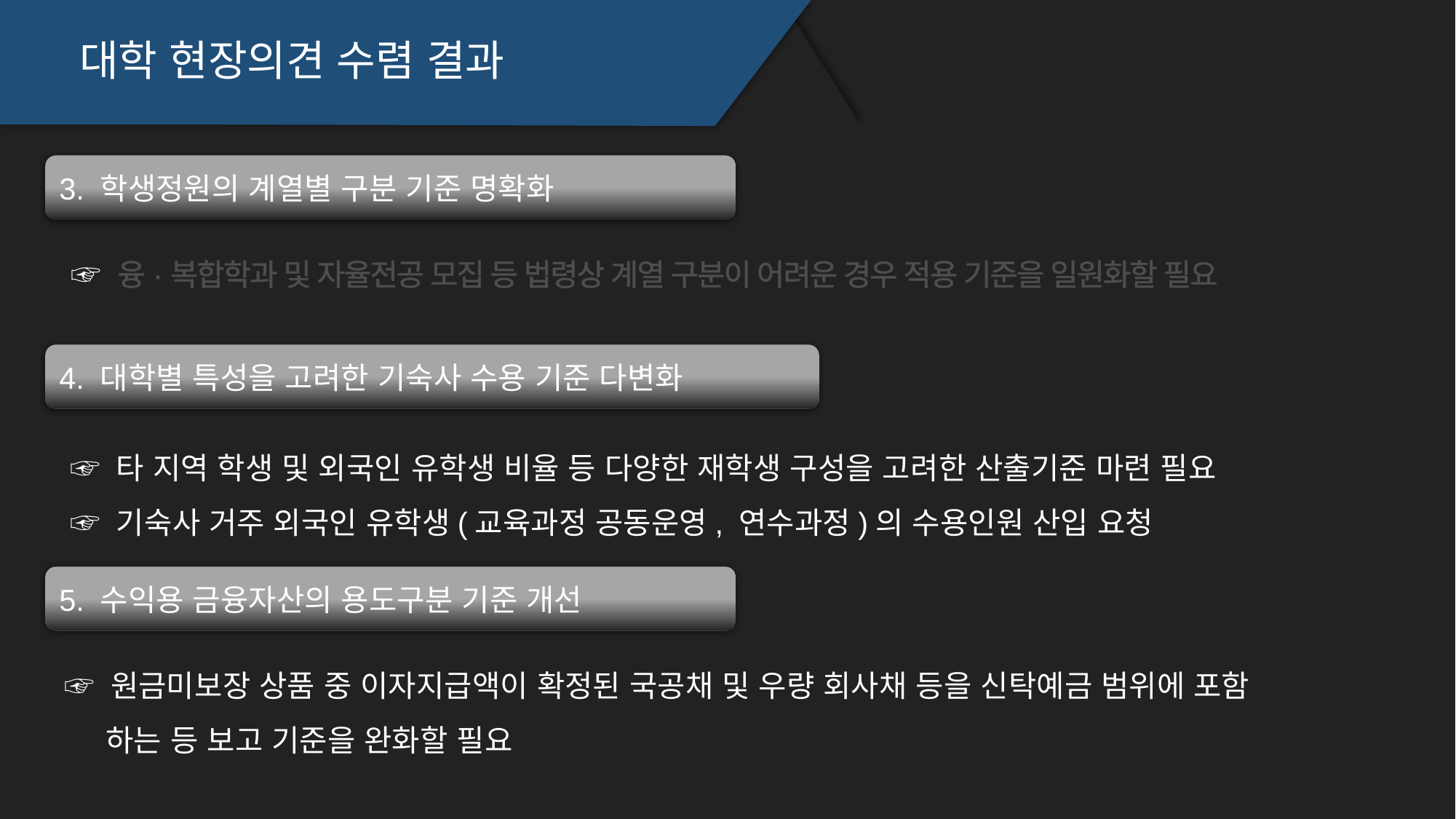

대학 현장의견 수렴 결과
3. 학생정원의 계열별 구분 기준 명확화
 ☞ 융·복합학과 및 자율전공 모집 등 법령상 계열 구분이 어려운 경우 적용 기준을 일원화할 필요
4. 대학별 특성을 고려한 기숙사 수용 기준 다변화
 ☞ 타 지역 학생 및 외국인 유학생 비율 등 다양한 재학생 구성을 고려한 산출기준 마련 필요
 ☞ 기숙사 거주 외국인 유학생(교육과정 공동운영, 연수과정)의 수용인원 산입 요청
5. 수익용 금융자산의 용도구분 기준 개선
 ☞ 원금미보장 상품 중 이자지급액이 확정된 국공채 및 우량 회사채 등을 신탁예금 범위에 포함
     하는 등 보고 기준을 완화할 필요